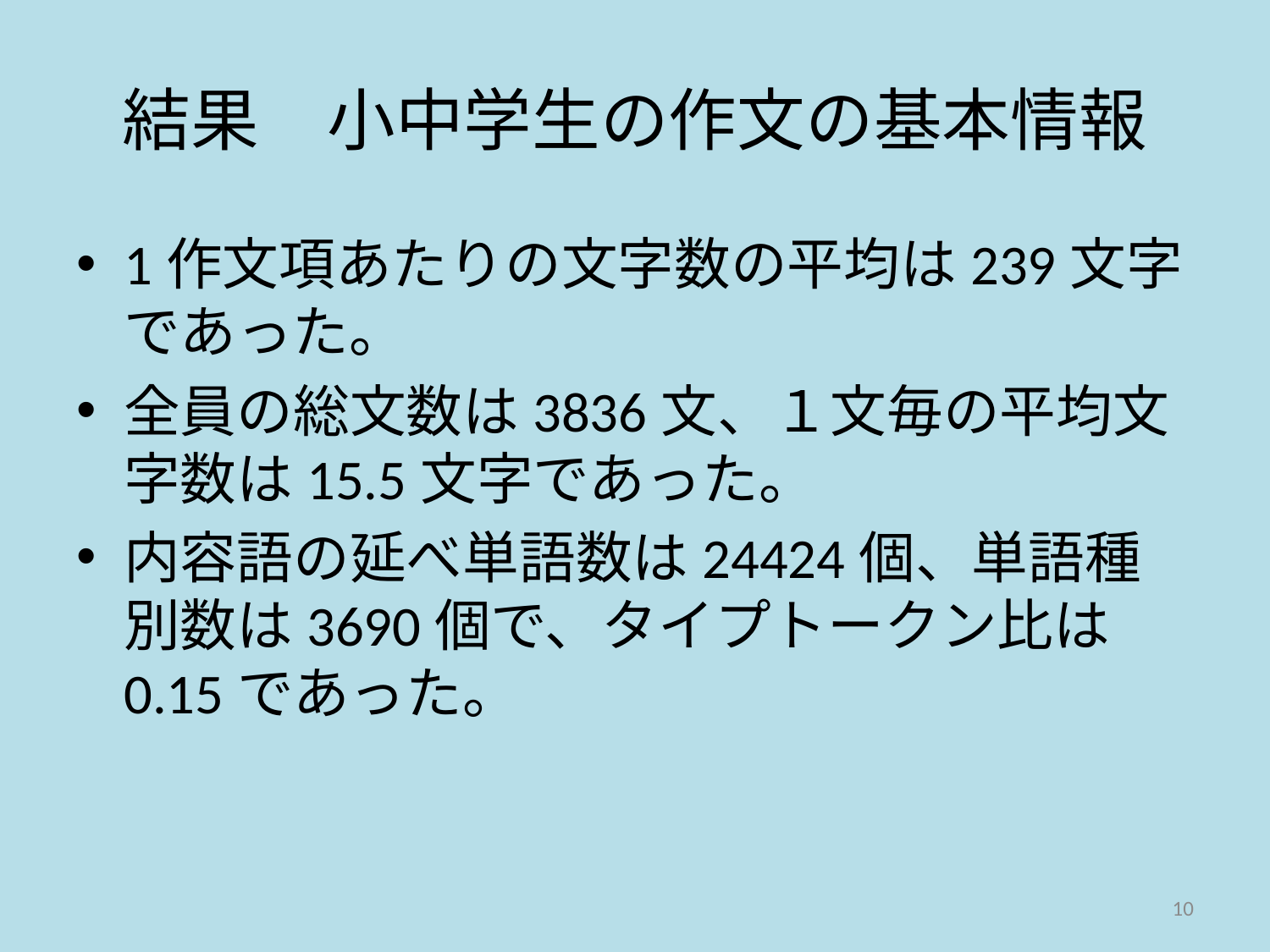

# 結果　小中学生の作文の基本情報
1作文項あたりの文字数の平均は239文字であった。
全員の総文数は3836文、１文毎の平均文字数は15.5文字であった。
内容語の延べ単語数は24424個、単語種別数は3690個で、タイプトークン比は0.15であった。
10